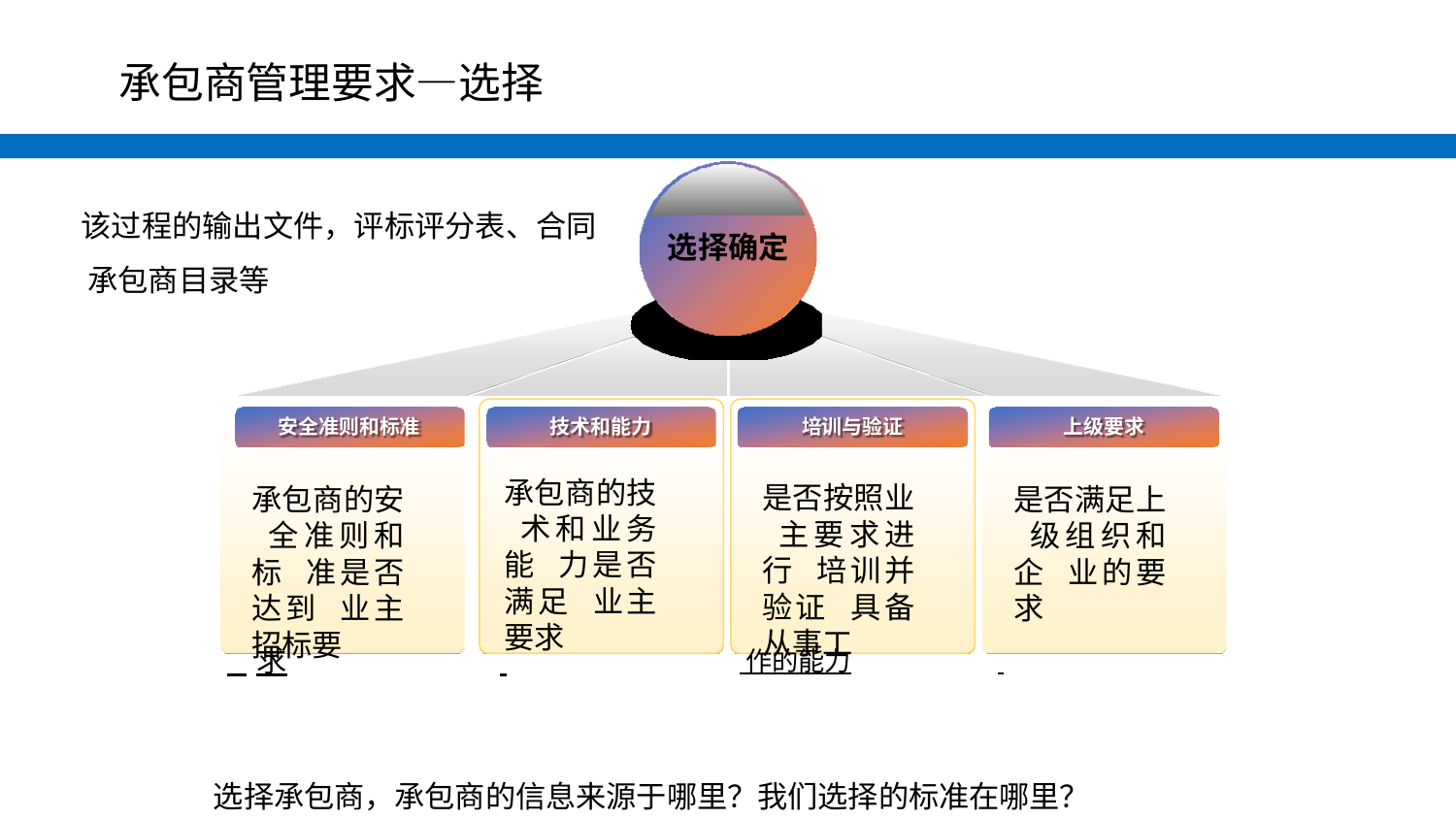

#
承包商管理要求—选择

该过程的输出文件，评标评分表、合同  承包商目录等
选择确定

安全准则和标准
技术和能力
培训与验证
上级要求
承包商的技  术和业务能  力是否满足  业主要求
是否按照业  主要求进行  培训并验证  具备从事工
承包商的安  全准则和标  准是否达到  业主招标要
是否满足上  级组织和企  业的要求
   求		 	 作的能力

选择承包商，承包商的信息来源于哪里？我们选择的标准在哪里？